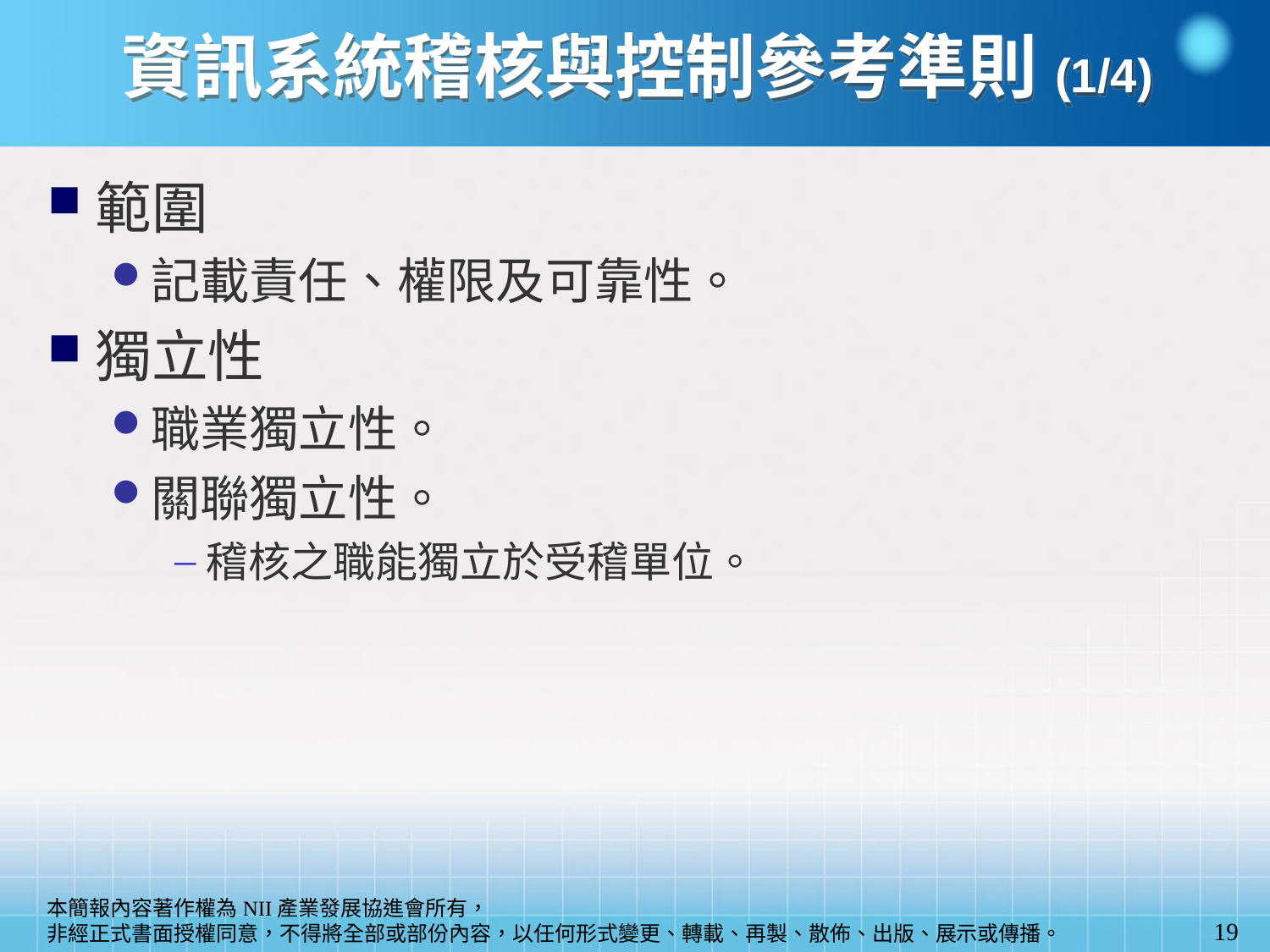

資訊系統稽核與控制參考準則(1/4)
範圍
記載責任、權限及可靠性。
獨立性
職業獨立性。
關聯獨立性。
稽核之職能獨立於受稽單位。
19